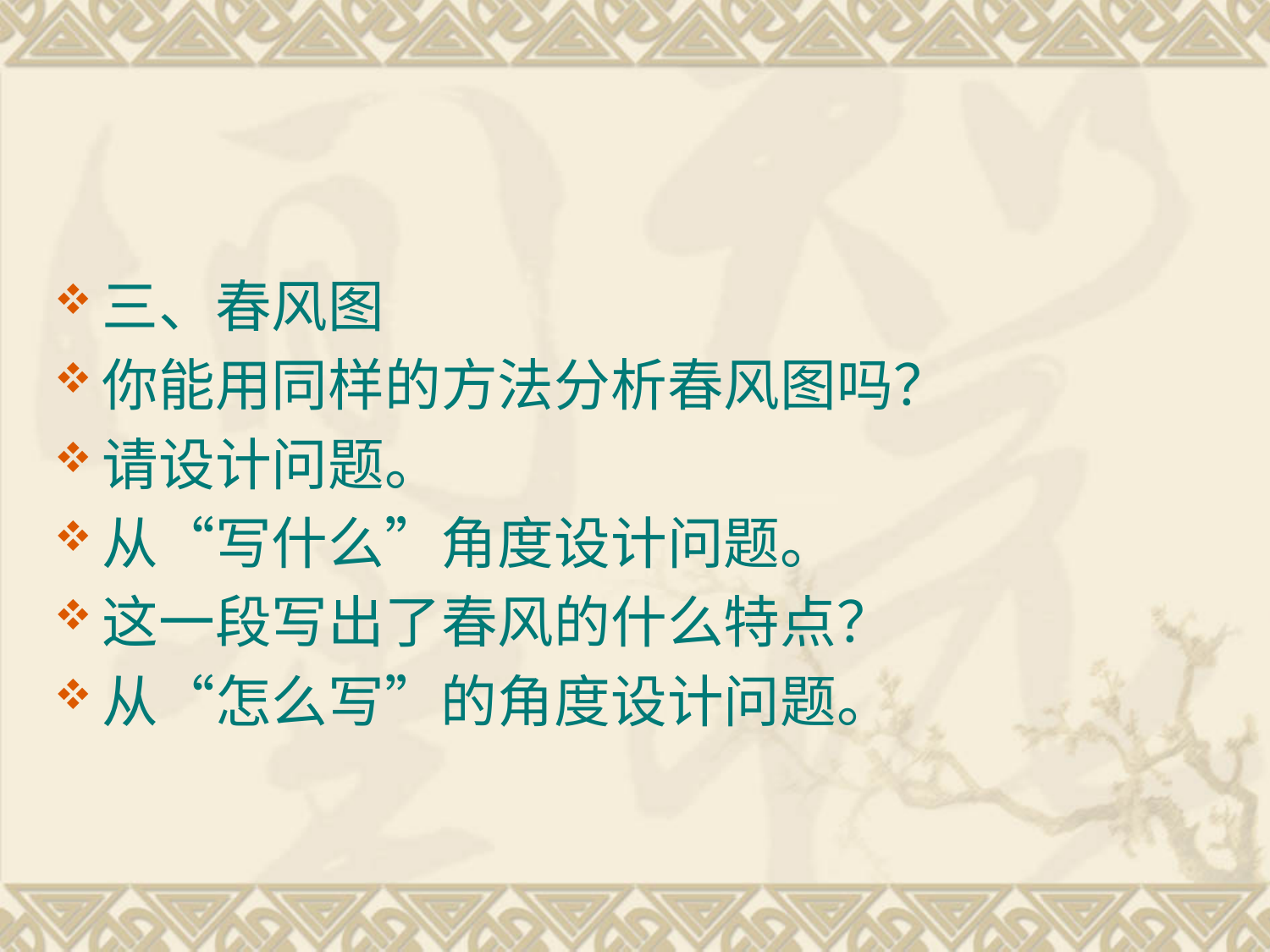

#
三、春风图
你能用同样的方法分析春风图吗？
请设计问题。
从“写什么”角度设计问题。
这一段写出了春风的什么特点？
从“怎么写”的角度设计问题。